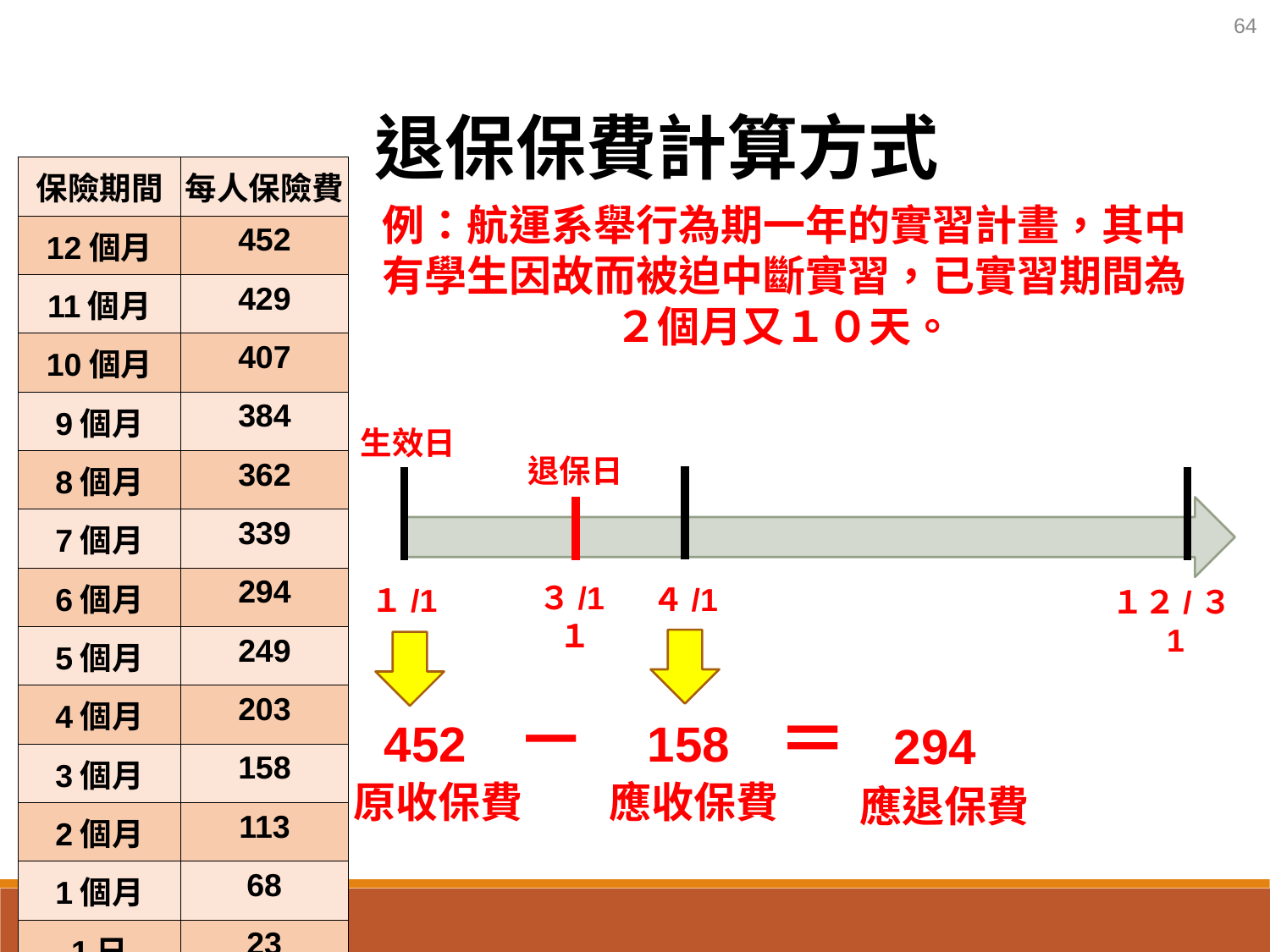

64
退保保費計算方式
| 保險期間 | 每人保險費 |
| --- | --- |
| 12個月 | 452 |
| 11個月 | 429 |
| 10個月 | 407 |
| 9個月 | 384 |
| 8個月 | 362 |
| 7個月 | 339 |
| 6個月 | 294 |
| 5個月 | 249 |
| 4個月 | 203 |
| 3個月 | 158 |
| 2個月 | 113 |
| 1個月 | 68 |
| 1日 | 23 |
例：航運系舉行為期一年的實習計畫，其中有學生因故而被迫中斷實習，已實習期間為２個月又１０天。
生效日
退保日

３/1１
４/1
１/1
１２/３1

－
＝
158
452
294
原收保費
應收保費
應退保費